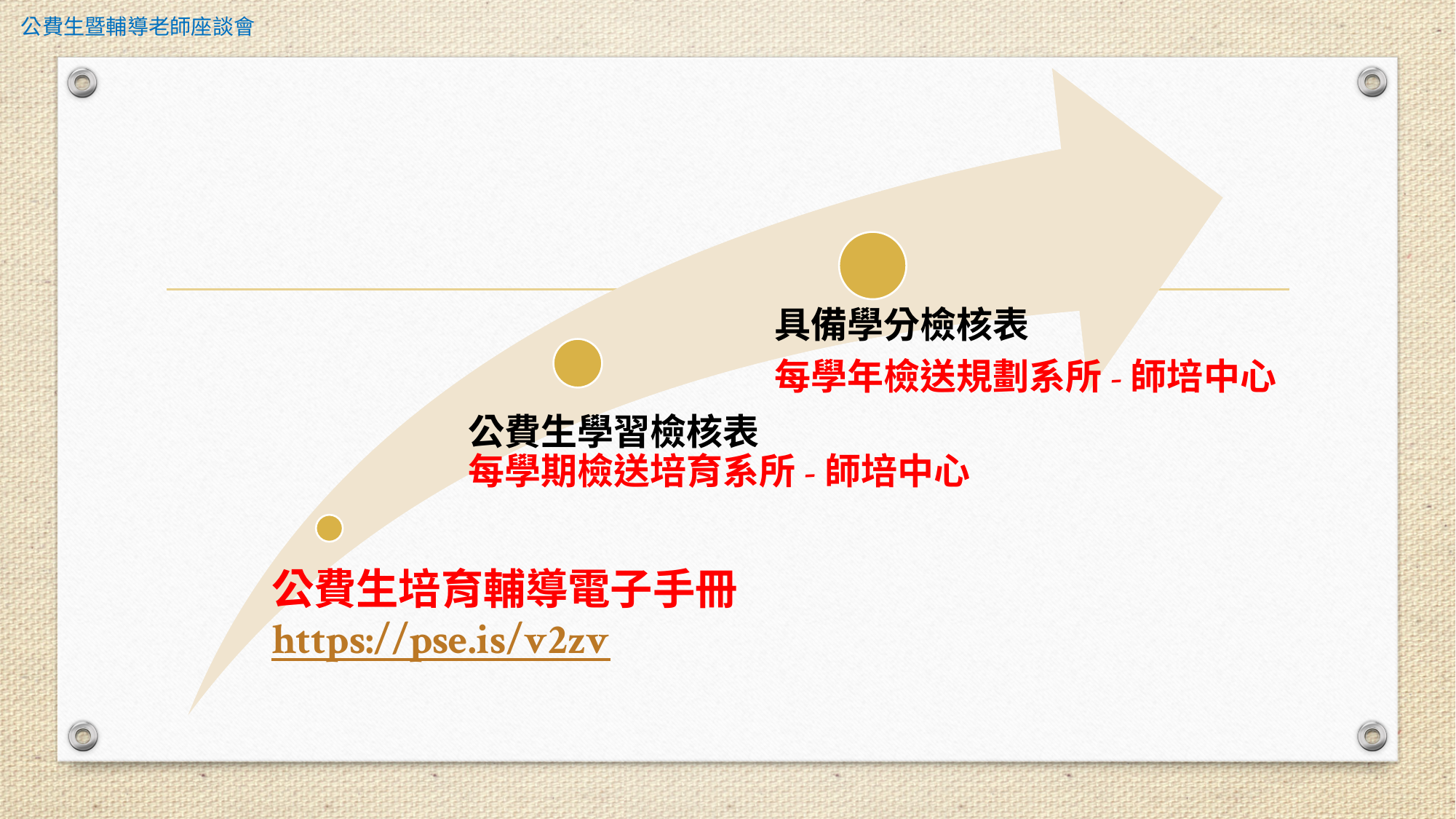

公費生培育輔導電子手冊https://pse.is/v2zv
公費生學習檢核表
每學期檢送培育系所-師培中心
具備學分檢核表
每學年檢送規劃系所-師培中心